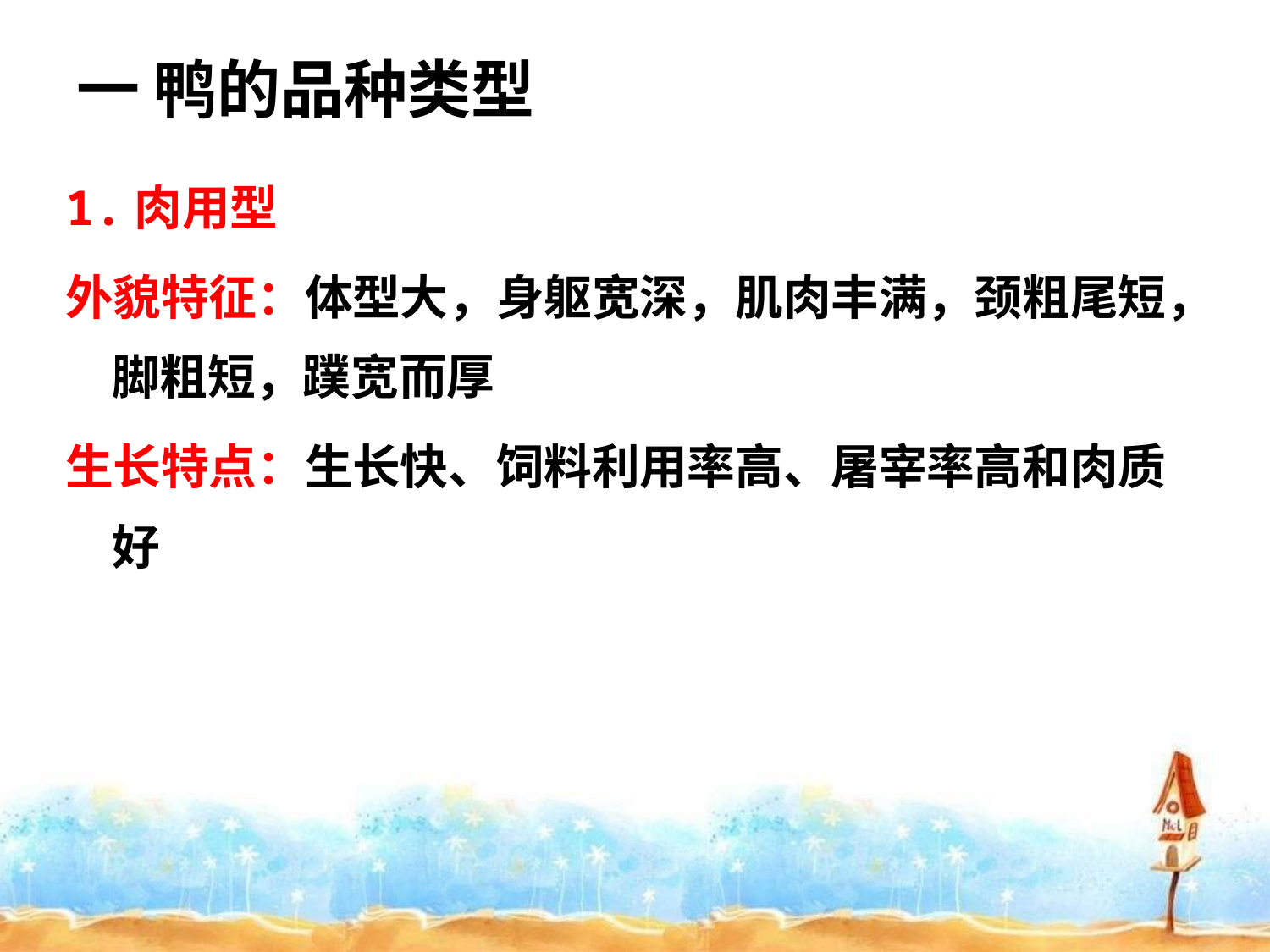

# 一 鸭的品种类型
1.肉用型
外貌特征：体型大，身躯宽深，肌肉丰满，颈粗尾短，脚粗短，蹼宽而厚
生长特点：生长快、饲料利用率高、屠宰率高和肉质好